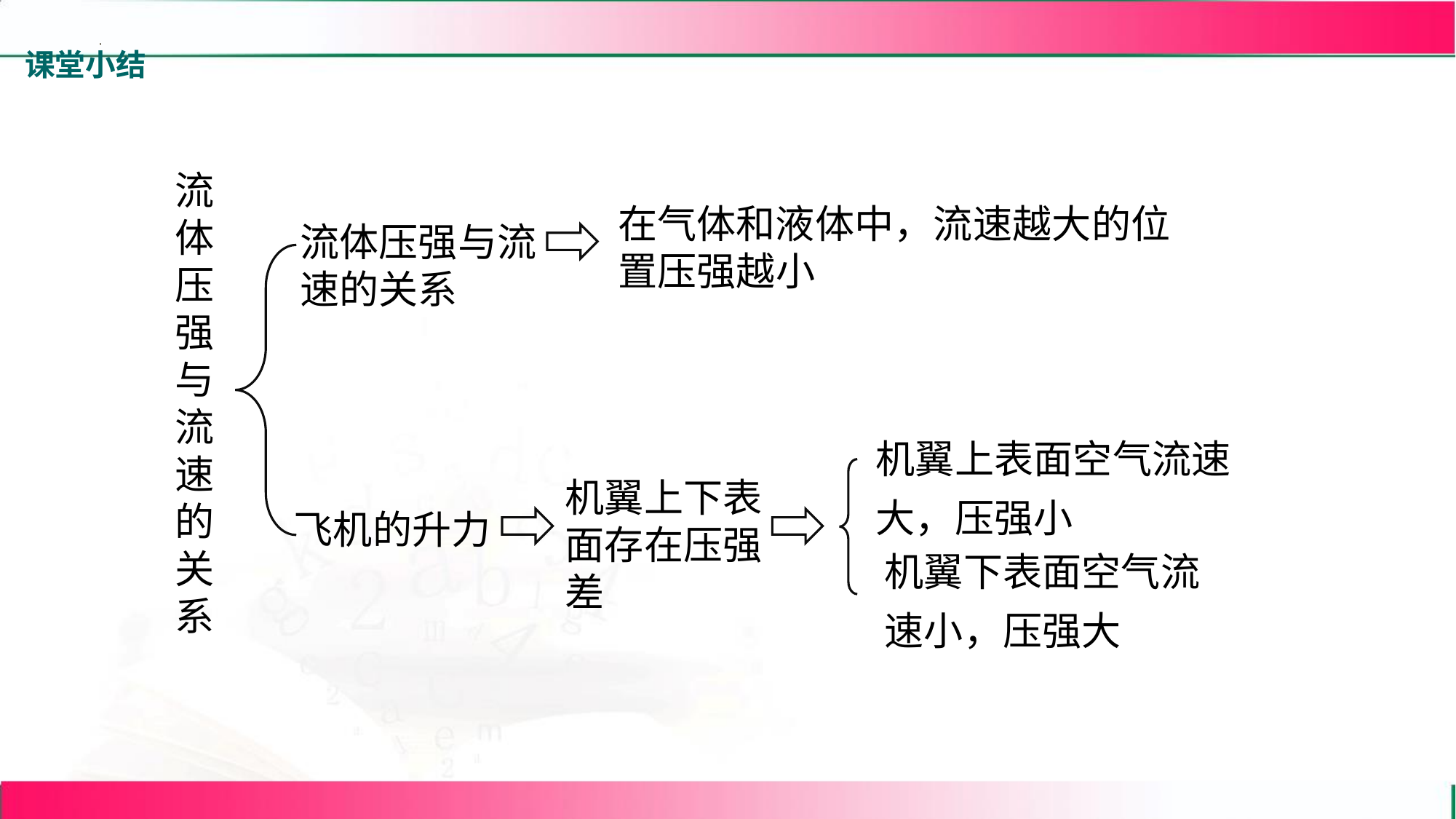

课堂小结
流体压强与流速的关系
在气体和液体中，流速越大的位置压强越小
流体压强与流
速的关系

机翼上表面空气流速大，压强小

机翼上下表面存在压强差
飞机的升力

机翼下表面空气流速小，压强大